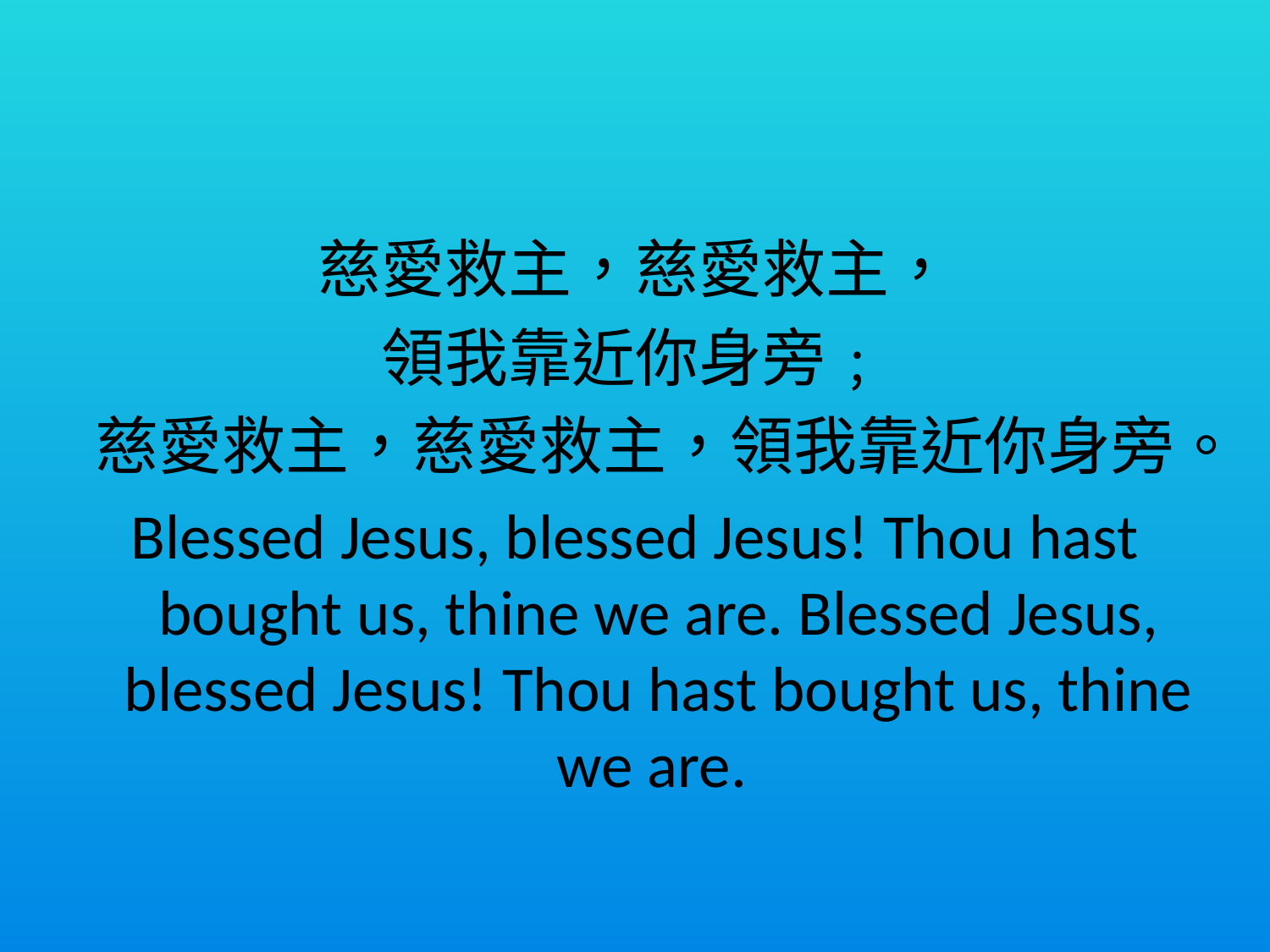

#
慈愛救主，慈愛救主，
領我靠近你身旁﹔
慈愛救主，慈愛救主，領我靠近你身旁。
Blessed Jesus, blessed Jesus! Thou hast bought us, thine we are. Blessed Jesus, blessed Jesus! Thou hast bought us, thine we are.